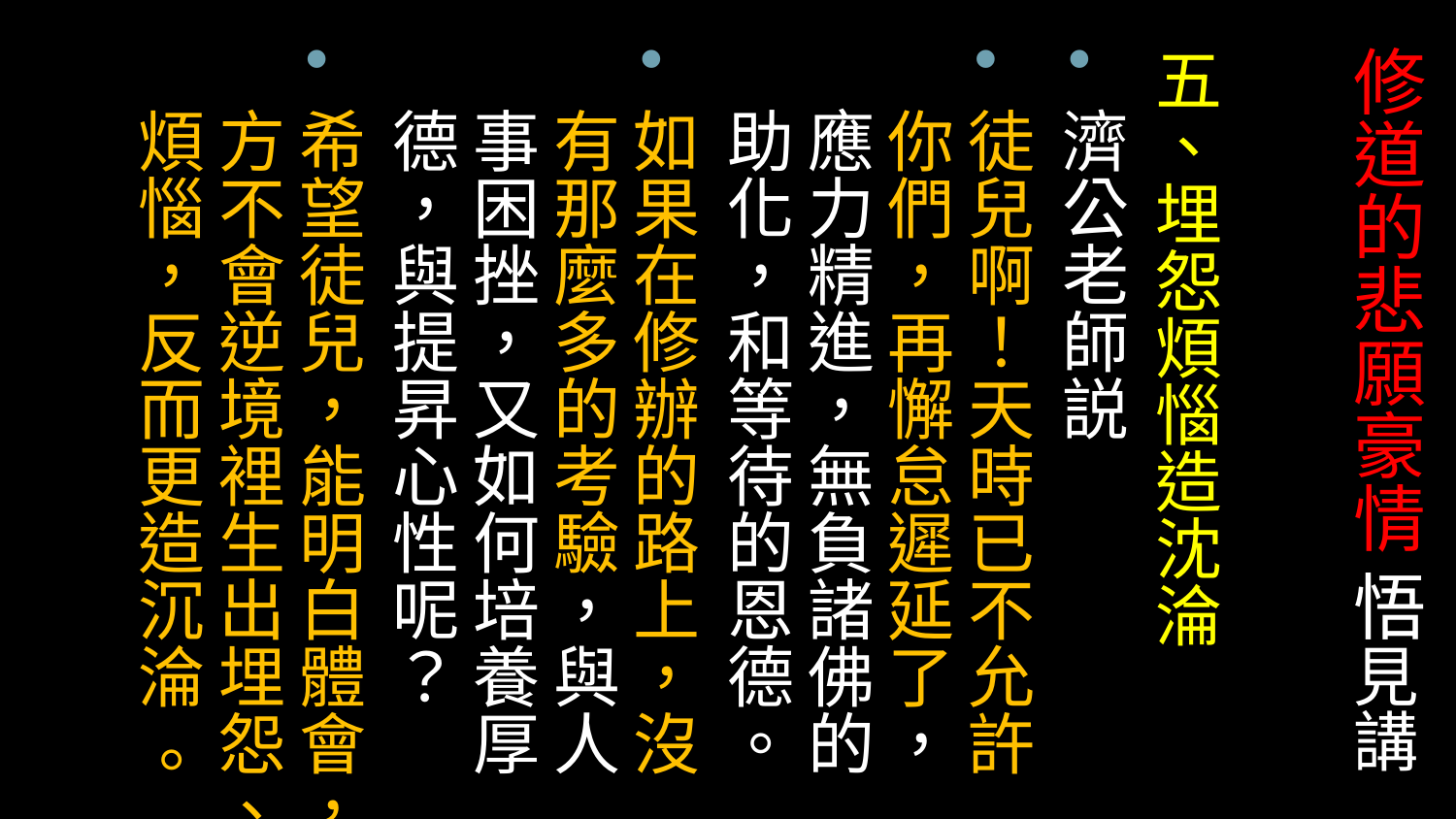

# 修道的悲願豪情 悟見講
五、埋怨煩惱造沈淪
濟公老師説
徒兒啊！天時已不允許你們，再懈怠遲延了，應力精進，無負諸佛的助化，和等待的恩德。
如果在修辦的路上，沒有那麼多的考驗，與人事困挫，又如何培養厚德，與提昇心性呢？
希望徒兒，能明白體會，方不會逆境裡生出埋怨、煩惱，反而更造沉淪 。